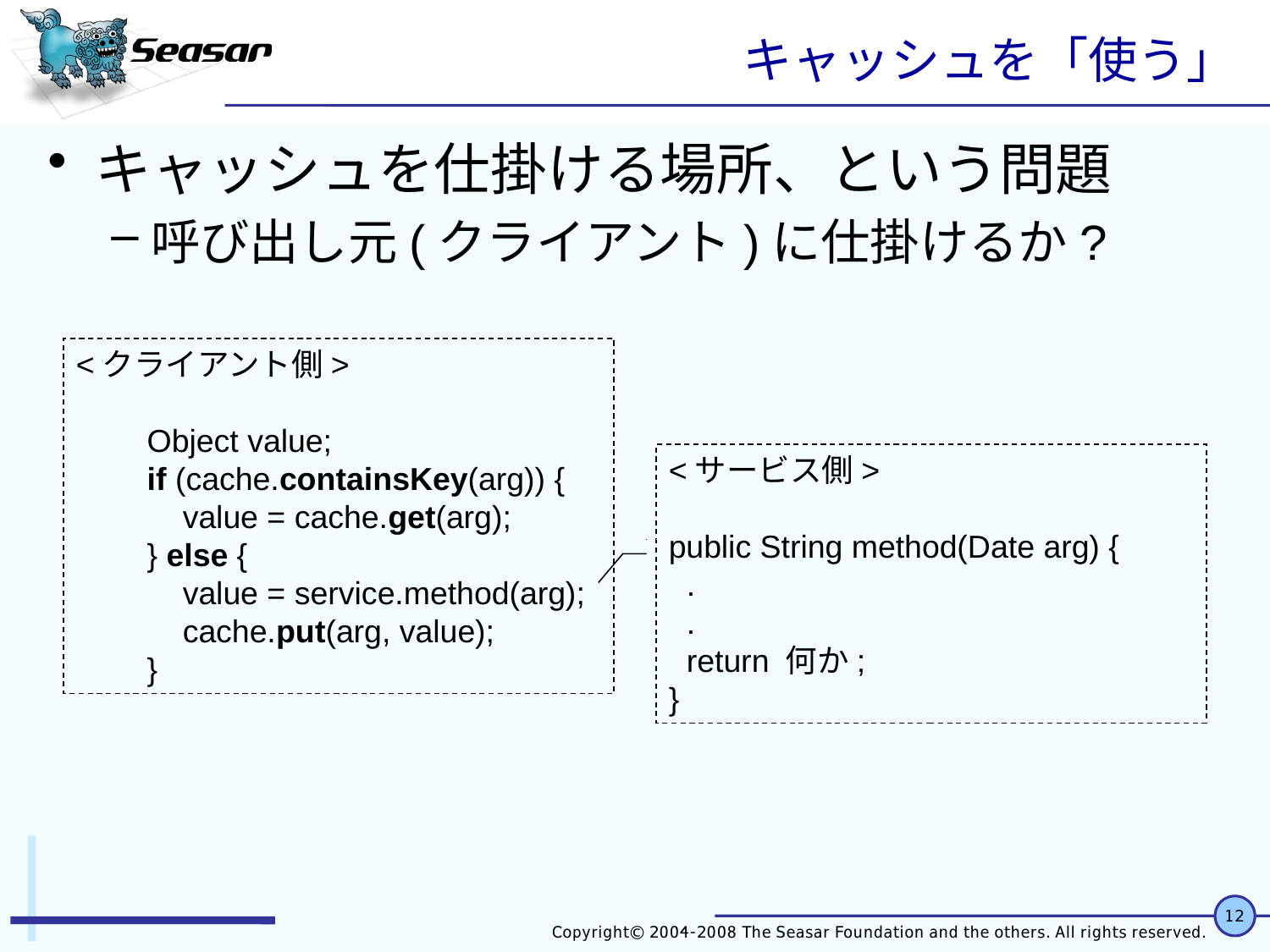

# キャッシュを「使う」
キャッシュを仕掛ける場所、という問題
呼び出し元(クライアント)に仕掛けるか?
<クライアント側>

        Object value;
        if (cache.containsKey(arg)) {
            value = cache.get(arg);
        } else {
            value = service.method(arg);
            cache.put(arg, value);
        }
<サービス側>

public String method(Date arg) {
  .
  .
  return 何か;
}